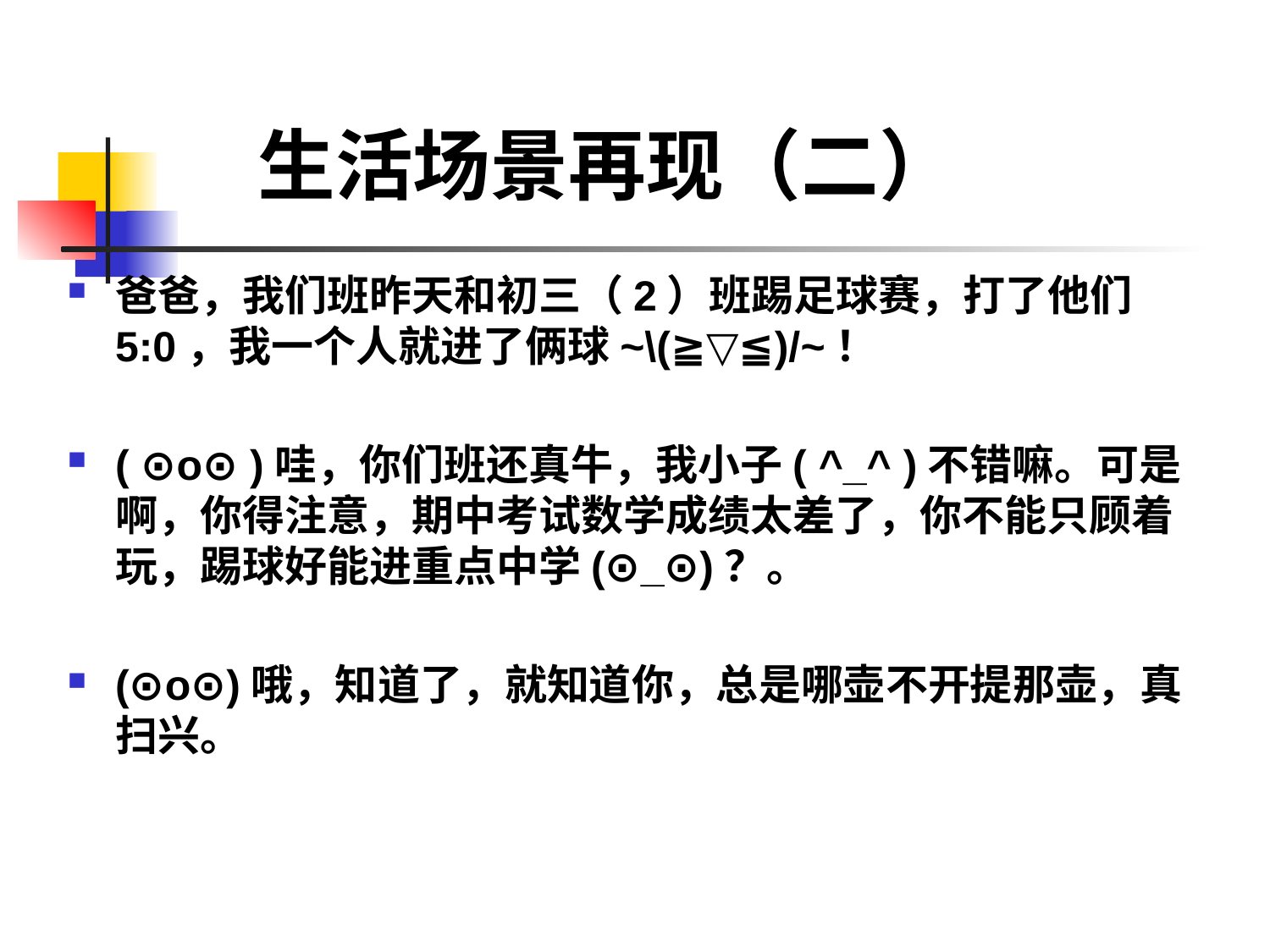

# 生活场景再现（二）
爸爸，我们班昨天和初三（2）班踢足球赛，打了他们5:0，我一个人就进了俩球~\(≧▽≦)/~！

( ⊙o⊙ )哇，你们班还真牛，我小子( ^_^ )不错嘛。可是啊，你得注意，期中考试数学成绩太差了，你不能只顾着玩，踢球好能进重点中学(⊙_⊙)？。

(⊙o⊙)哦，知道了，就知道你，总是哪壶不开提那壶，真扫兴。